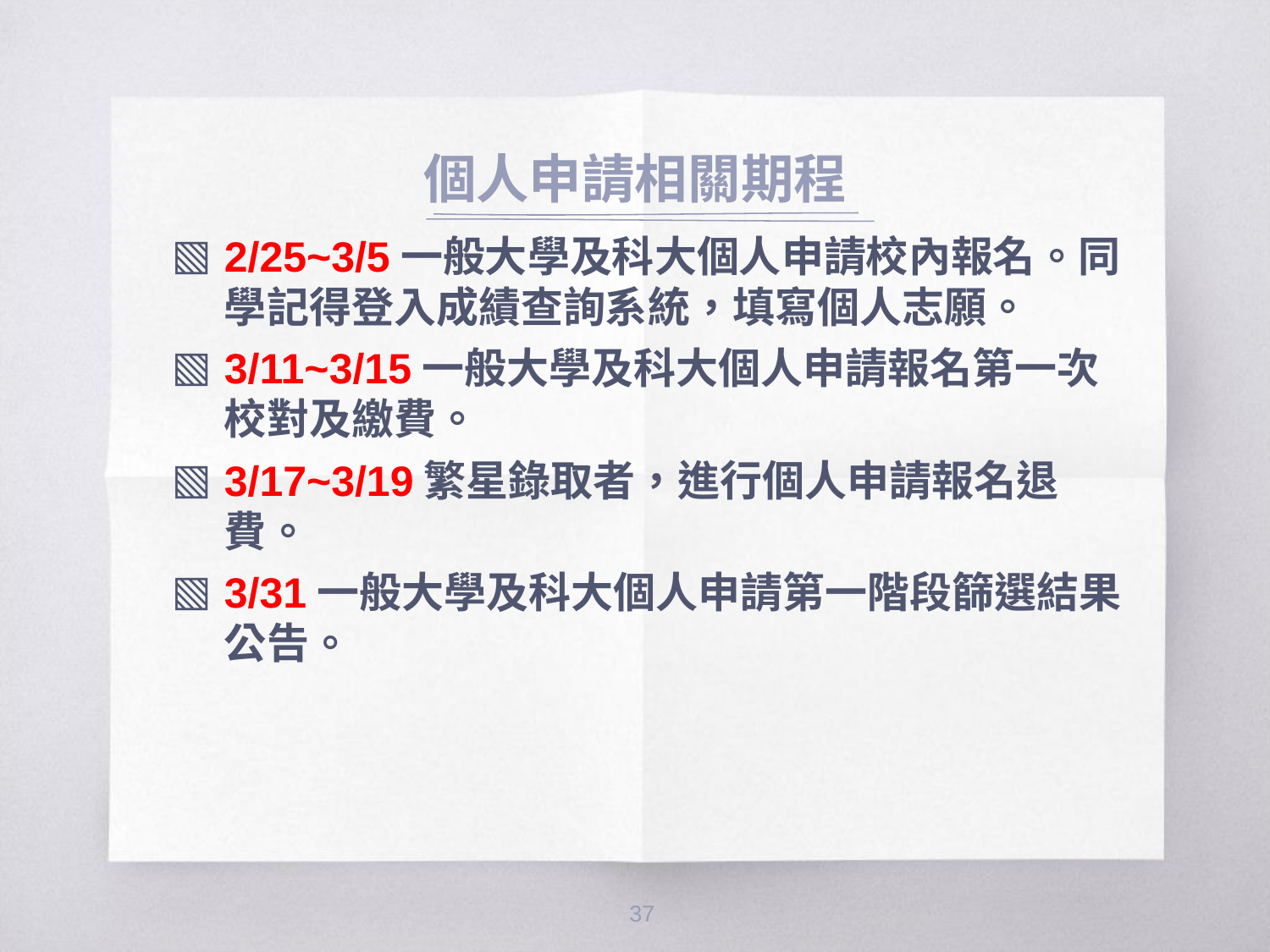

# 個人申請相關期程
2/25~3/5一般大學及科大個人申請校內報名。同學記得登入成績查詢系統，填寫個人志願。
3/11~3/15一般大學及科大個人申請報名第一次校對及繳費。
3/17~3/19繁星錄取者，進行個人申請報名退費。
3/31一般大學及科大個人申請第一階段篩選結果公告。
37